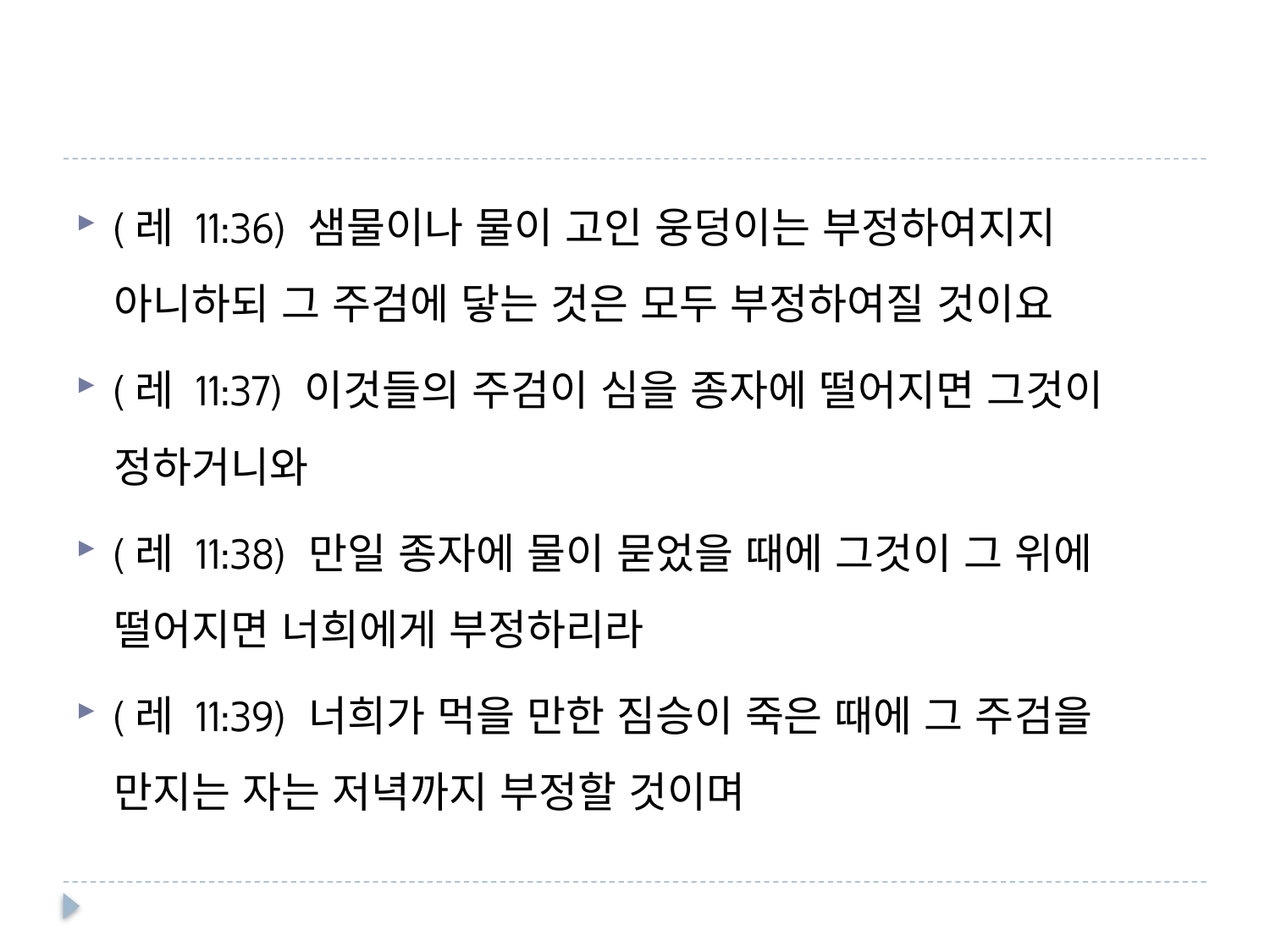

#
(레 11:36) 샘물이나 물이 고인 웅덩이는 부정하여지지 아니하되 그 주검에 닿는 것은 모두 부정하여질 것이요
(레 11:37) 이것들의 주검이 심을 종자에 떨어지면 그것이 정하거니와
(레 11:38) 만일 종자에 물이 묻었을 때에 그것이 그 위에 떨어지면 너희에게 부정하리라
(레 11:39) 너희가 먹을 만한 짐승이 죽은 때에 그 주검을 만지는 자는 저녁까지 부정할 것이며